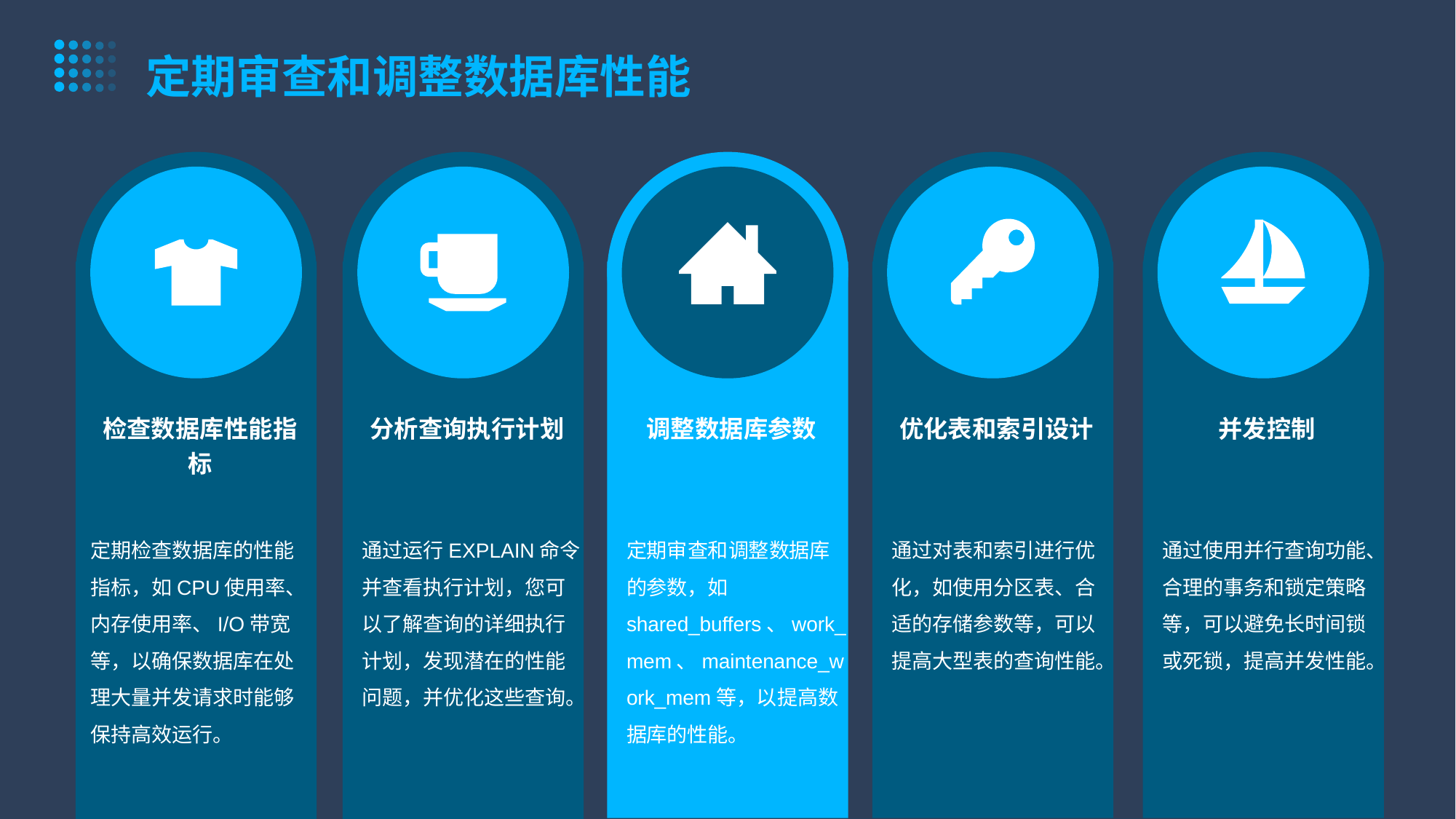

定期审查和调整数据库性能

检查数据库性能指标
分析查询执行计划
调整数据库参数
优化表和索引设计
并发控制
定期检查数据库的性能指标，如CPU使用率、内存使用率、I/O带宽等，以确保数据库在处理大量并发请求时能够保持高效运行。
通过运行EXPLAIN命令并查看执行计划，您可以了解查询的详细执行计划，发现潜在的性能问题，并优化这些查询。
定期审查和调整数据库的参数，如shared_buffers、work_mem、maintenance_work_mem等，以提高数据库的性能。
通过对表和索引进行优化，如使用分区表、合适的存储参数等，可以提高大型表的查询性能。
通过使用并行查询功能、合理的事务和锁定策略等，可以避免长时间锁或死锁，提高并发性能。